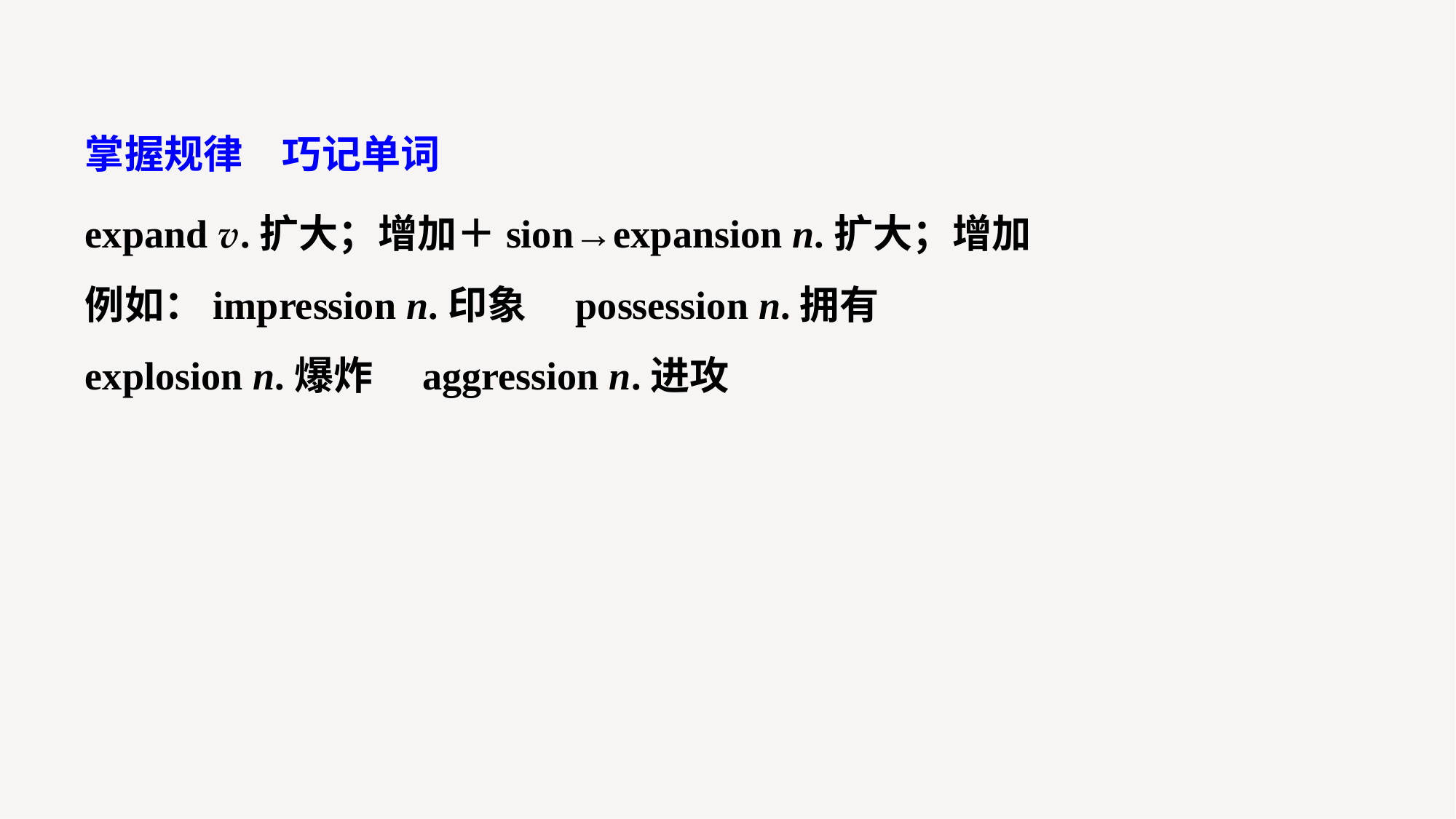

掌握规律　巧记单词
expand v.扩大；增加＋sion→expansion n.扩大；增加
例如：impression n.印象　possession n.拥有
explosion n.爆炸　aggression n.进攻